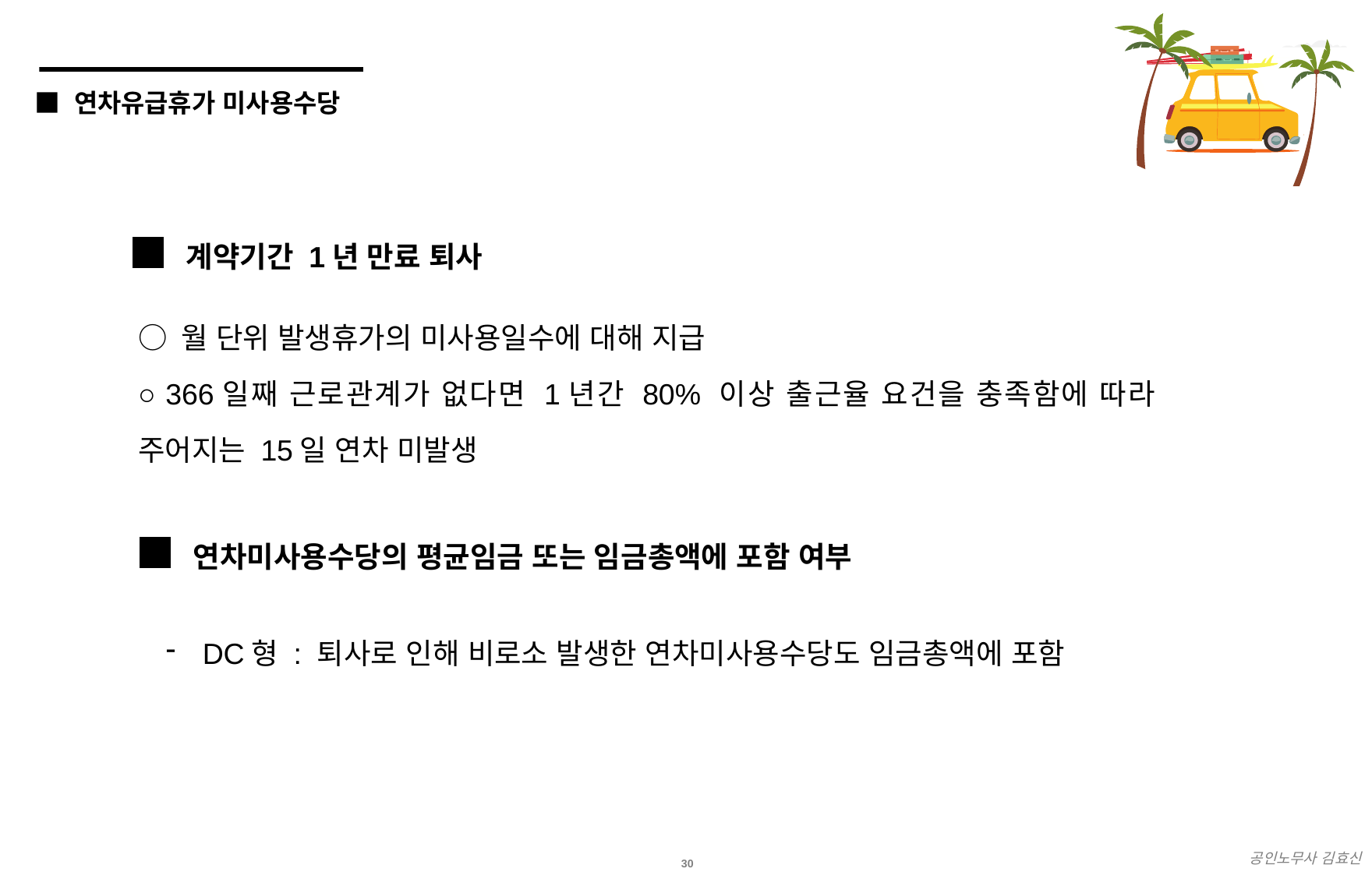

■ 연차유급휴가 미사용수당
■ 계약기간 1년 만료 퇴사
○ 월 단위 발생휴가의 미사용일수에 대해 지급
○ 366일째 근로관계가 없다면 1년간 80% 이상 출근율 요건을 충족함에 따라 주어지는 15일 연차 미발생
■ 연차미사용수당의 평균임금 또는 임금총액에 포함 여부
DC형 : 퇴사로 인해 비로소 발생한 연차미사용수당도 임금총액에 포함